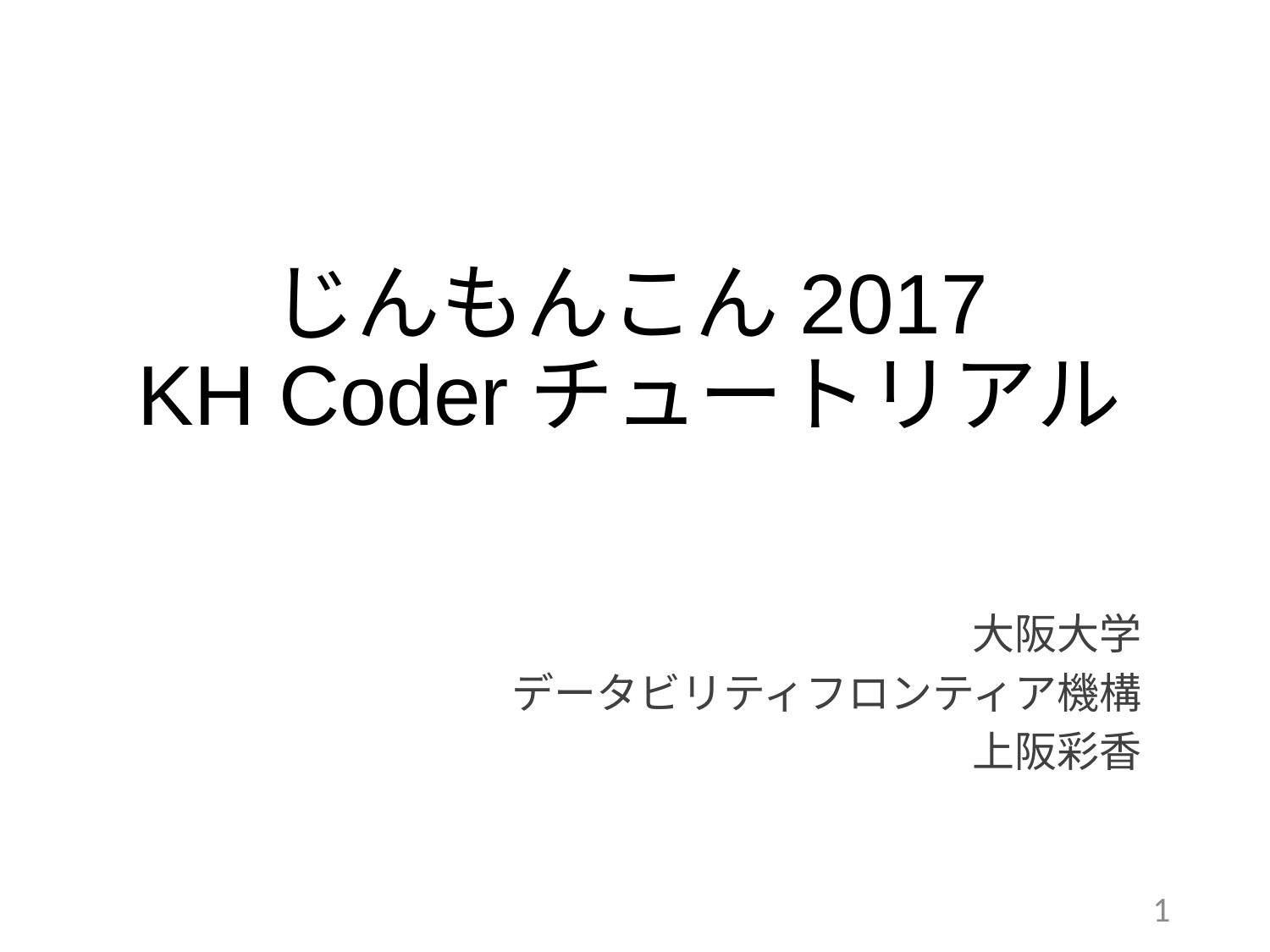

# じんもんこん2017 KH Coderチュートリアル
大阪大学
データビリティフロンティア機構
上阪彩香
1